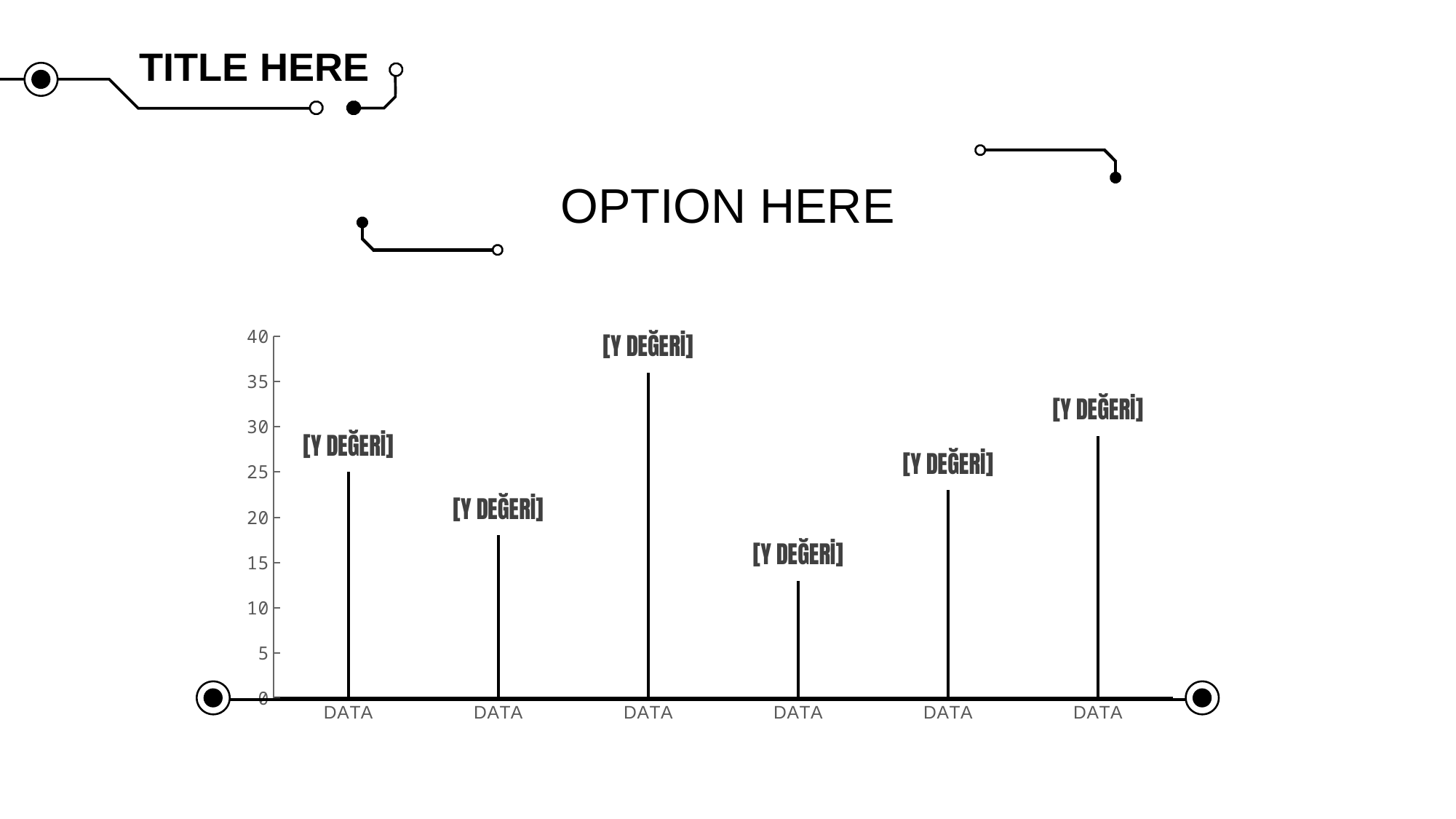

TITLE HERE

OPTION HERE

### Chart

| Category | 系列 1 | 系列 2 |
|---|---|---|
| DATA | 25.0 | 25.0 |
| DATA | 18.0 | 18.0 |
| DATA | 36.0 | 36.0 |
| DATA | 13.0 | 13.0 |
| DATA | 23.0 | 23.0 |
| DATA | 29.0 | 29.0 |